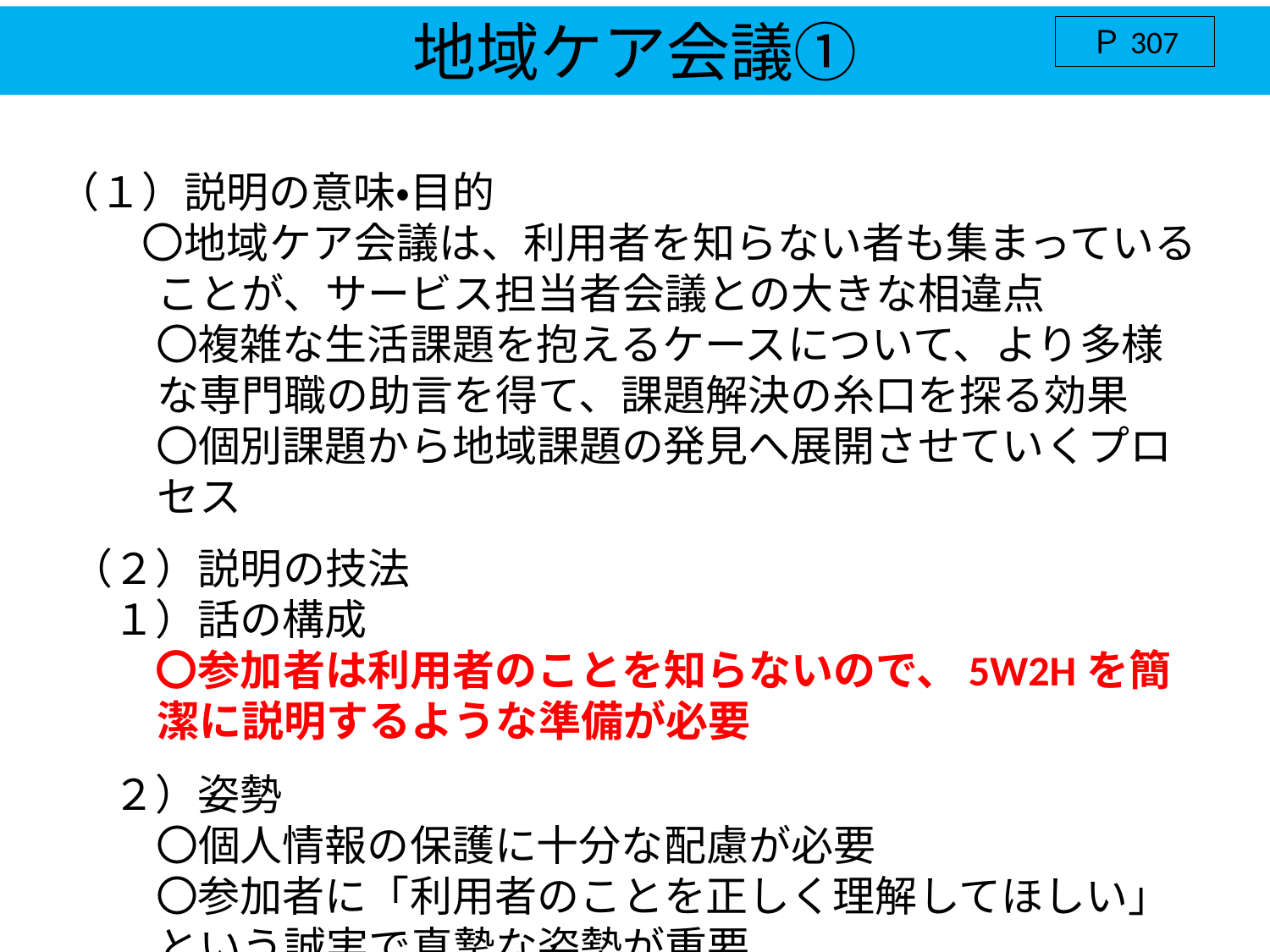

地域ケア会議①
Ｐ307
（１）説明の意味・目的
　　〇地域ケア会議は、利用者を知らない者も集まっていることが、サービス担当者会議との大きな相違点
　　〇複雑な生活課題を抱えるケースについて、より多様な専門職の助言を得て、課題解決の糸口を探る効果
　　〇個別課題から地域課題の発見へ展開させていくプロセス

（２）説明の技法
　１）話の構成
　　〇参加者は利用者のことを知らないので、5W2Hを簡潔に説明するような準備が必要

　２）姿勢
　　〇個人情報の保護に十分な配慮が必要
　　〇参加者に「利用者のことを正しく理解してほしい」という誠実で真摯な姿勢が重要